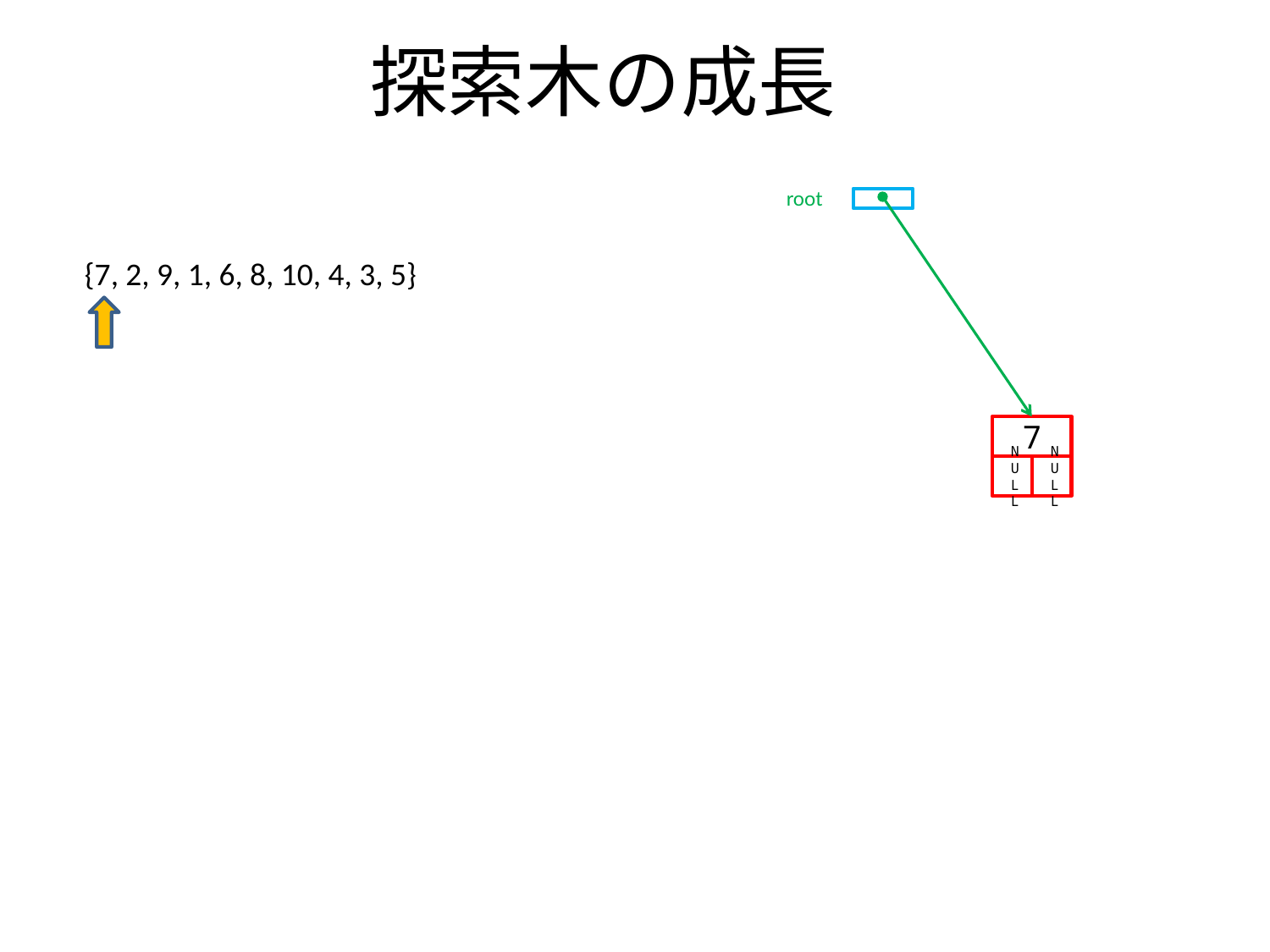

# 探索木の成長
root

{7, 2, 9, 1, 6, 8, 10, 4, 3, 5}

7
NULL
NULL